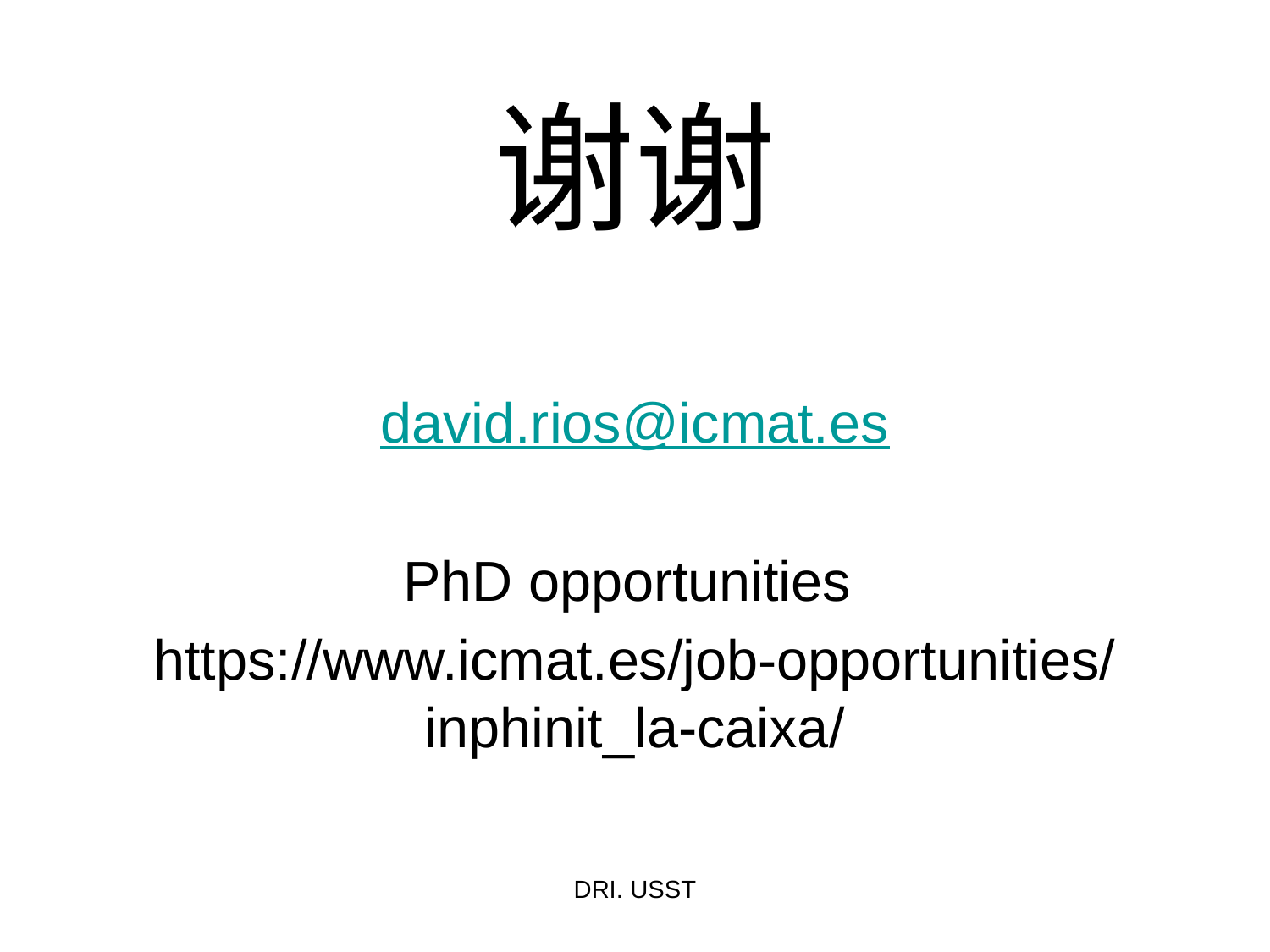

# 谢谢

david.rios@icmat.es

PhD opportunities
https://www.icmat.es/job-opportunities/inphinit_la-caixa/
DRI. USST